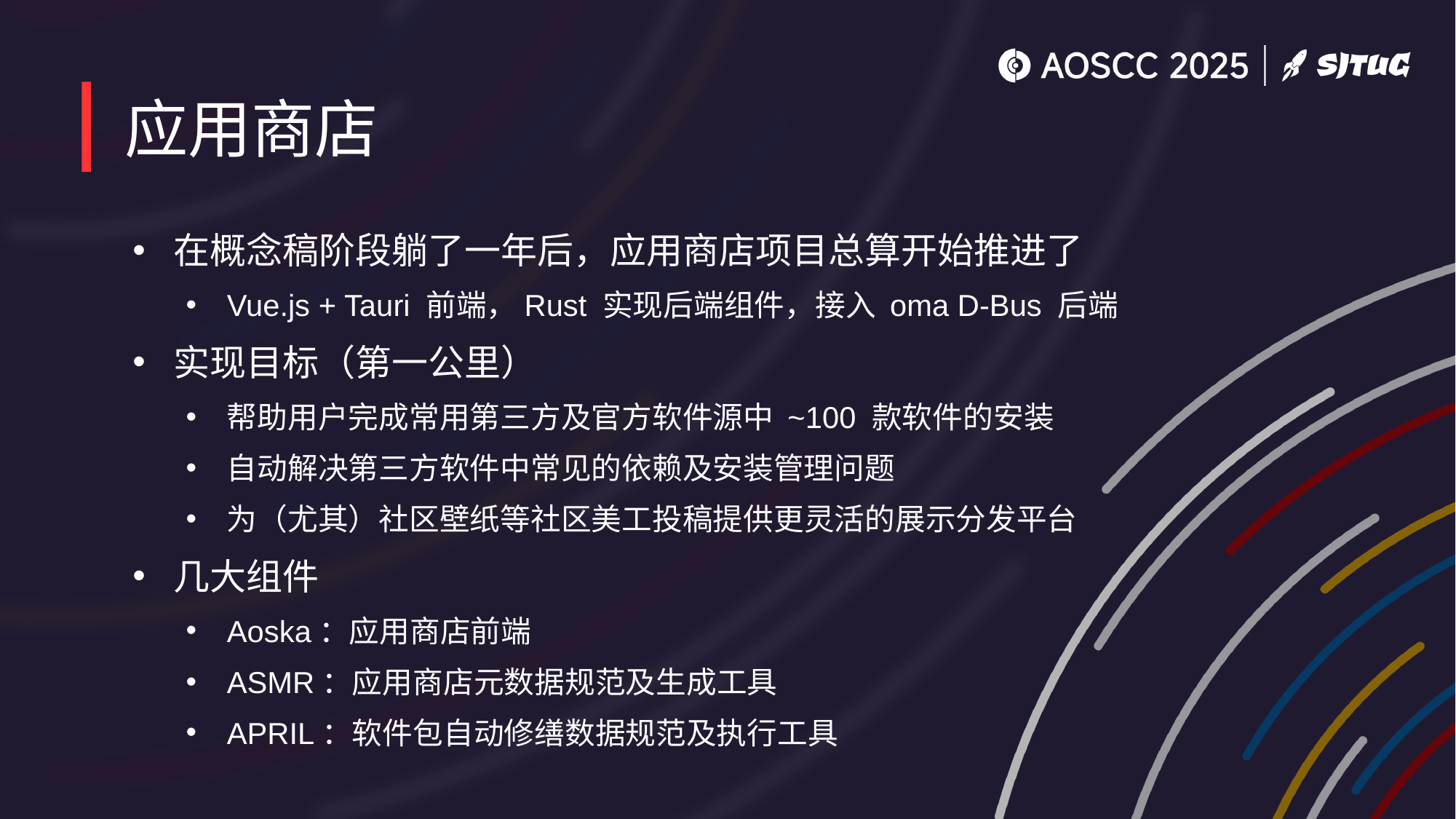

# 应用商店
在概念稿阶段躺了一年后，应用商店项目总算开始推进了
Vue.js + Tauri 前端，Rust 实现后端组件，接入 oma D-Bus 后端
实现目标（第一公里）
帮助用户完成常用第三方及官方软件源中 ~100 款软件的安装
自动解决第三方软件中常见的依赖及安装管理问题
为（尤其）社区壁纸等社区美工投稿提供更灵活的展示分发平台
几大组件
Aoska：应用商店前端
ASMR：应用商店元数据规范及生成工具
APRIL：软件包自动修缮数据规范及执行工具